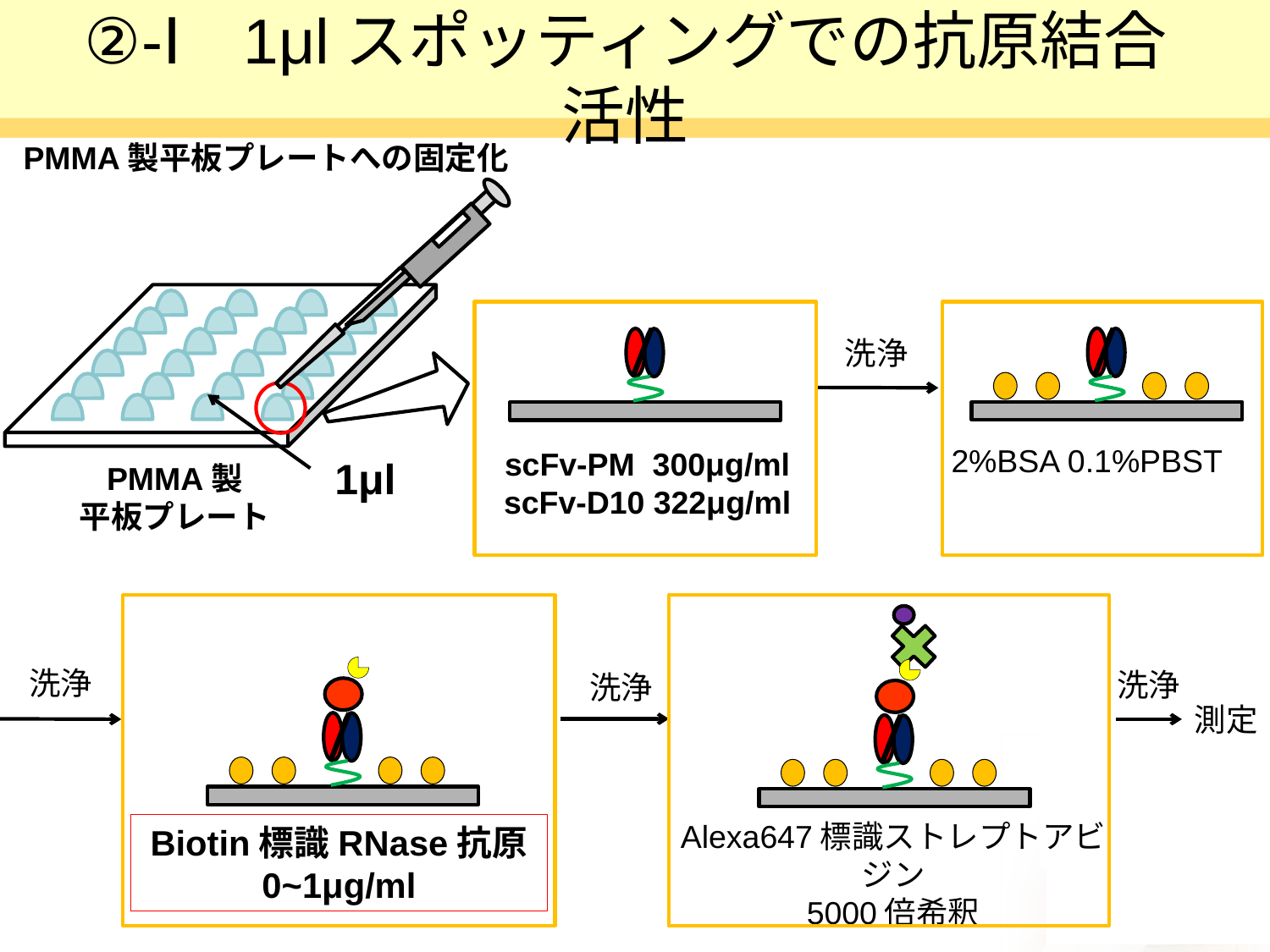

# ②-Ⅰ 1μlスポッティングでの抗原結合活性
PMMA製平板プレートへの固定化

洗浄

2%BSA 0.1%PBST
scFv-PM  300μg/ml
scFv-D10 322μg/ml
1μl
PMMA製
平板プレート

洗浄

洗浄
洗浄

測定

Alexa647標識ストレプトアビジン
5000倍希釈
Biotin標識RNase抗原
0~1μg/ml